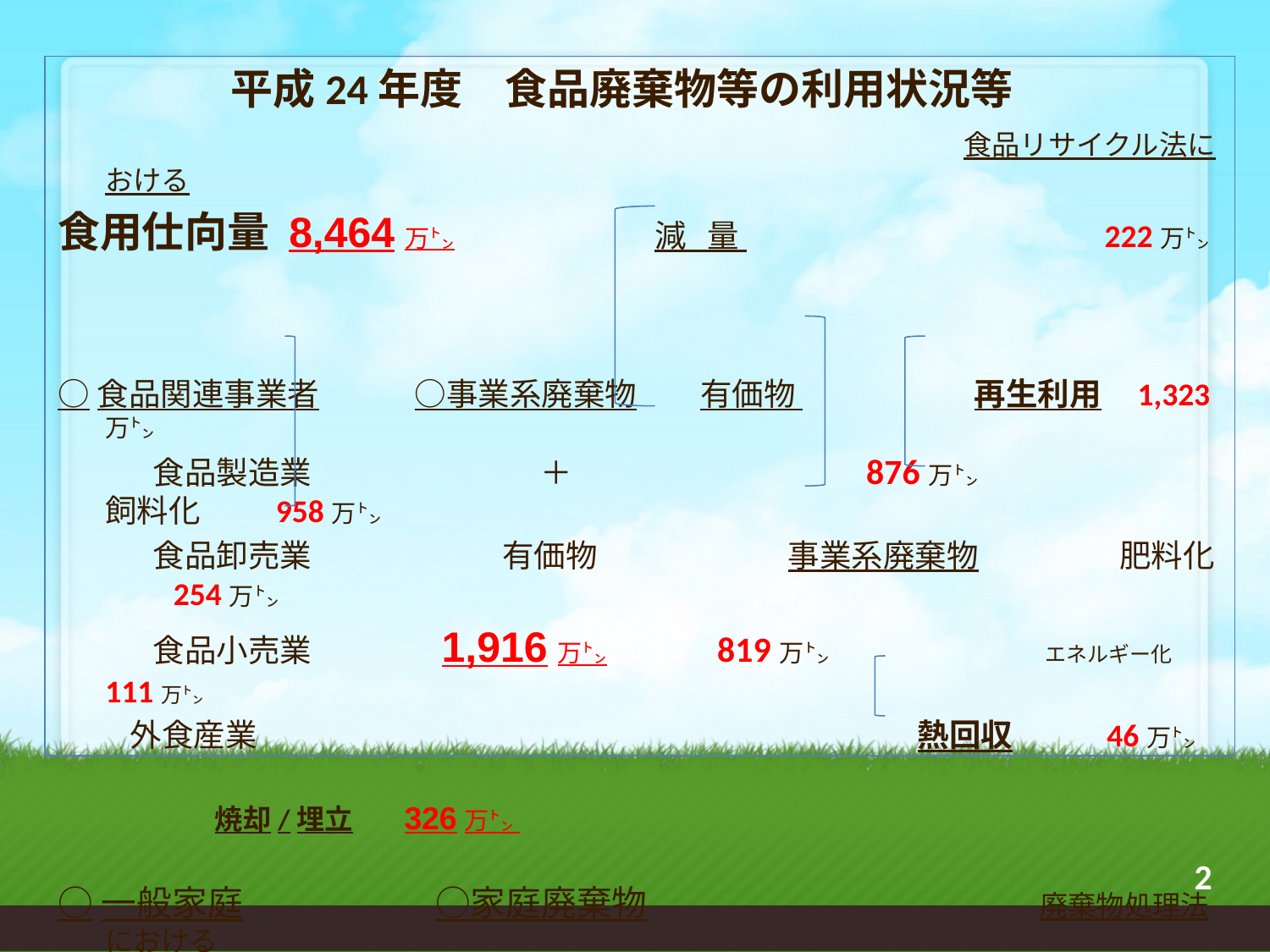

平成24年度　食品廃棄物等の利用状況等
                                                                          　　　　　　　　　食品リサイクル法における
食用仕向量 8,464万㌧                     減   量 　　　                               　222万㌧

○食品関連事業者　　　○事業系廃棄物　　有価物               　　 再生利用    1,323万㌧
　　　食品製造業　　　　　　　 ＋　　　　　　　　　876万㌧　　　　　 　　 飼料化　     958万㌧
　　　食品卸売業　　　　　　有価物　　　　　　事業系廃棄物　　　　  肥料化　    254万㌧
　　　食品小売業                1,916万㌧　　　 819万㌧　　　　　        エネルギー化　  111万㌧
         外食産業                                                                                   　　熱回収            46万㌧
　　　　　　　　　　　　　　　　　　　　　　　　　　　　　　　　　　　　　  　　焼却/埋立       326万㌧
○一般家庭　　　　　  ○家庭廃棄物　　　　　　　　　　     廃棄物処理法における
　　　　　　　　　　　　　　  885万㌧                                                                  再生利用　     55万㌧
　　　　　　　　                                                              焼却/埋立  829万㌧
■　食品リサイクル法　2000年　　改正食品リサイクル法  2007年

#
2